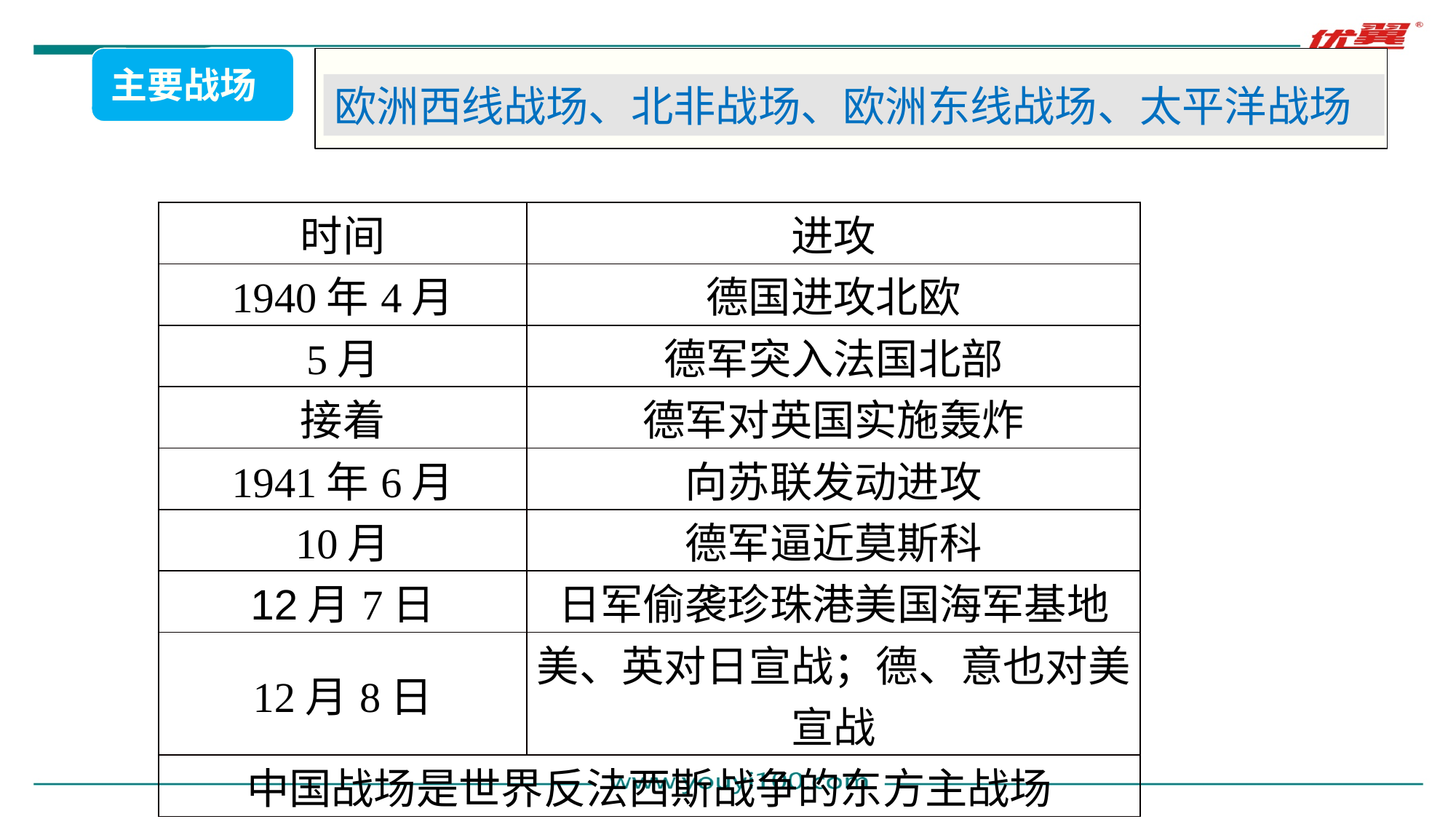

主要战场
欧洲西线战场、北非战场、欧洲东线战场、太平洋战场
| 时间 | 进攻 |
| --- | --- |
| 1940年4月 | 德国进攻北欧 |
| 5月 | 德军突入法国北部 |
| 接着 | 德军对英国实施轰炸 |
| 1941年6月 | 向苏联发动进攻 |
| 10月 | 德军逼近莫斯科 |
| 12月7日 | 日军偷袭珍珠港美国海军基地 |
| 12月8日 | 美、英对日宣战；德、意也对美宣战 |
| 中国战场是世界反法西斯战争的东方主战场 |  |